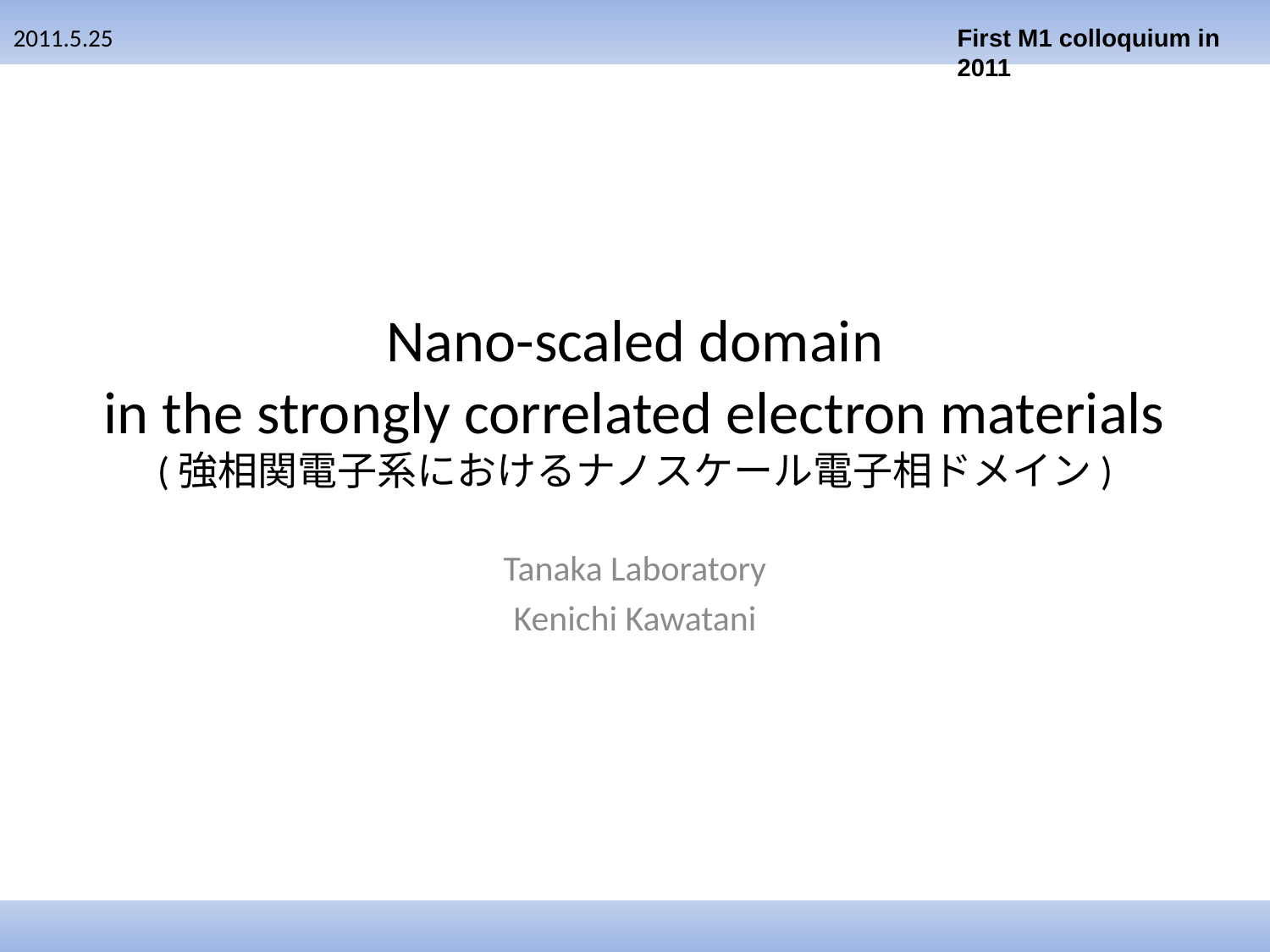

2011.5.25
First M1 colloquium in 2011
# Nano-scaled domain in the strongly correlated electron materials (強相関電子系におけるナノスケール電子相ドメイン)
Tanaka Laboratory
Kenichi Kawatani